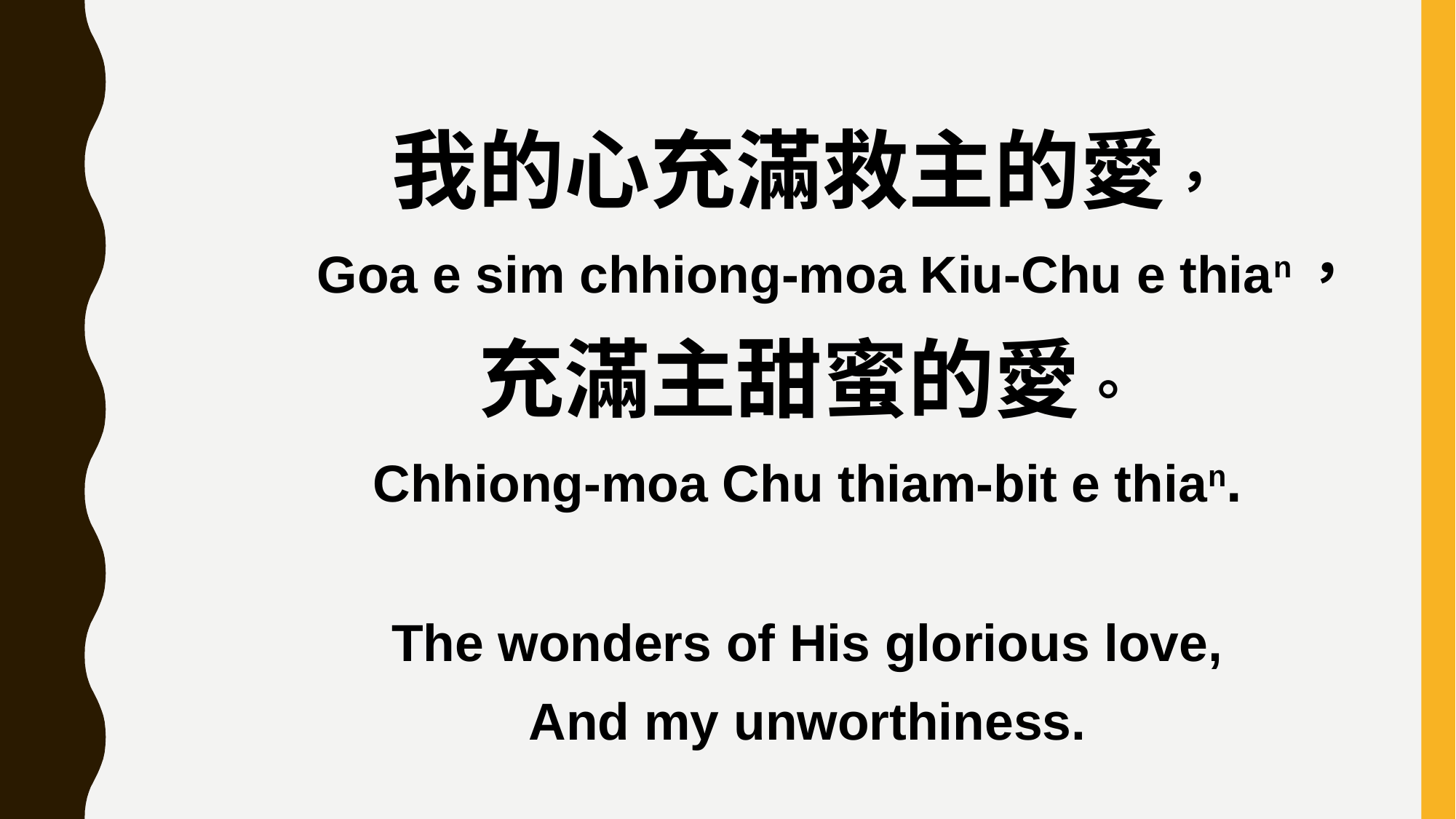

我的心充滿救主的愛，
    Goa e sim chhiong-moa Kiu-Chu e thian，
充滿主甜蜜的愛。
Chhiong-moa Chu thiam-bit e thian.

The wonders of His glorious love,
And my unworthiness.